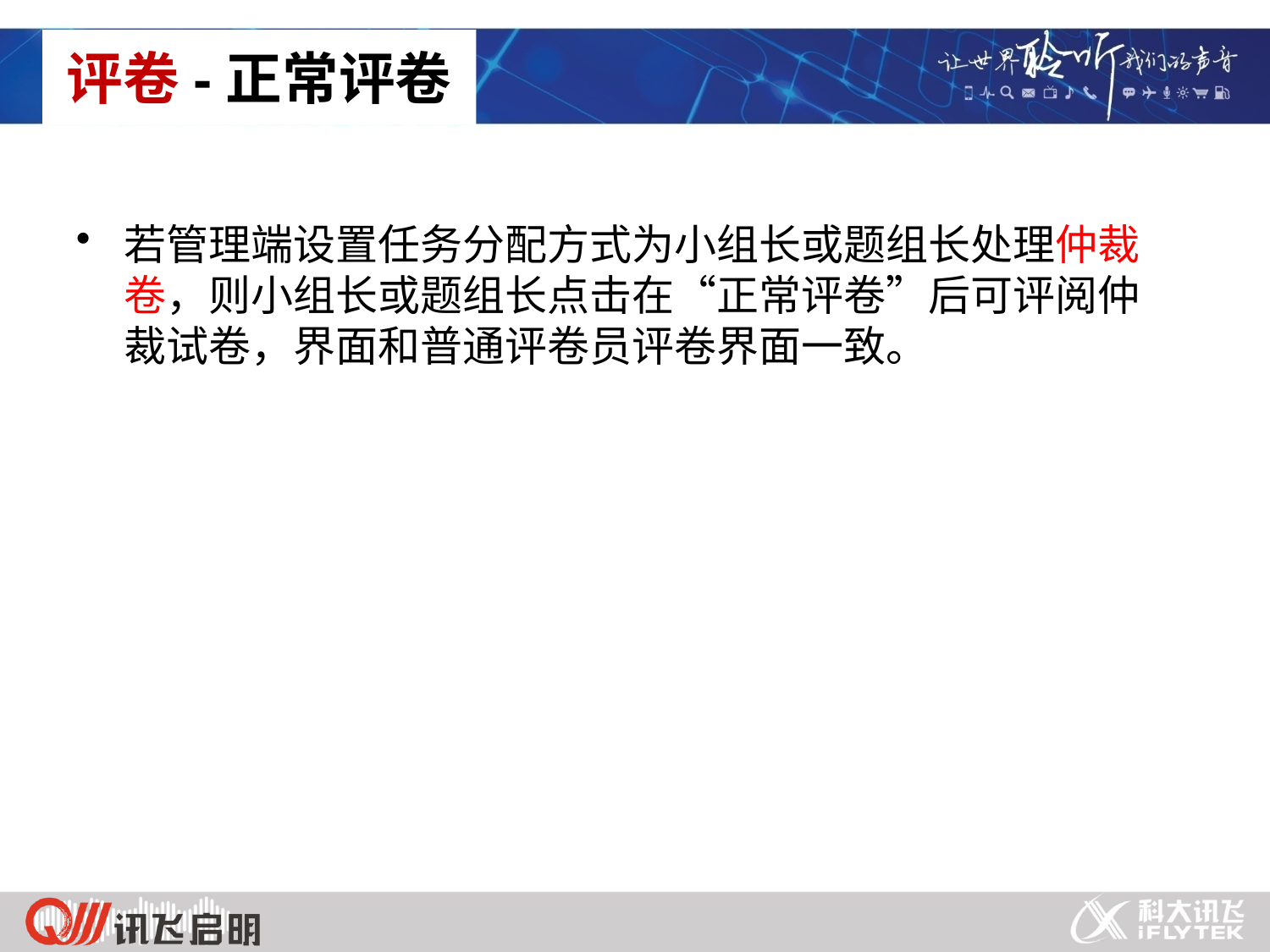

# 评卷-正常评卷
若管理端设置任务分配方式为小组长或题组长处理仲裁卷，则小组长或题组长点击在“正常评卷”后可评阅仲裁试卷，界面和普通评卷员评卷界面一致。